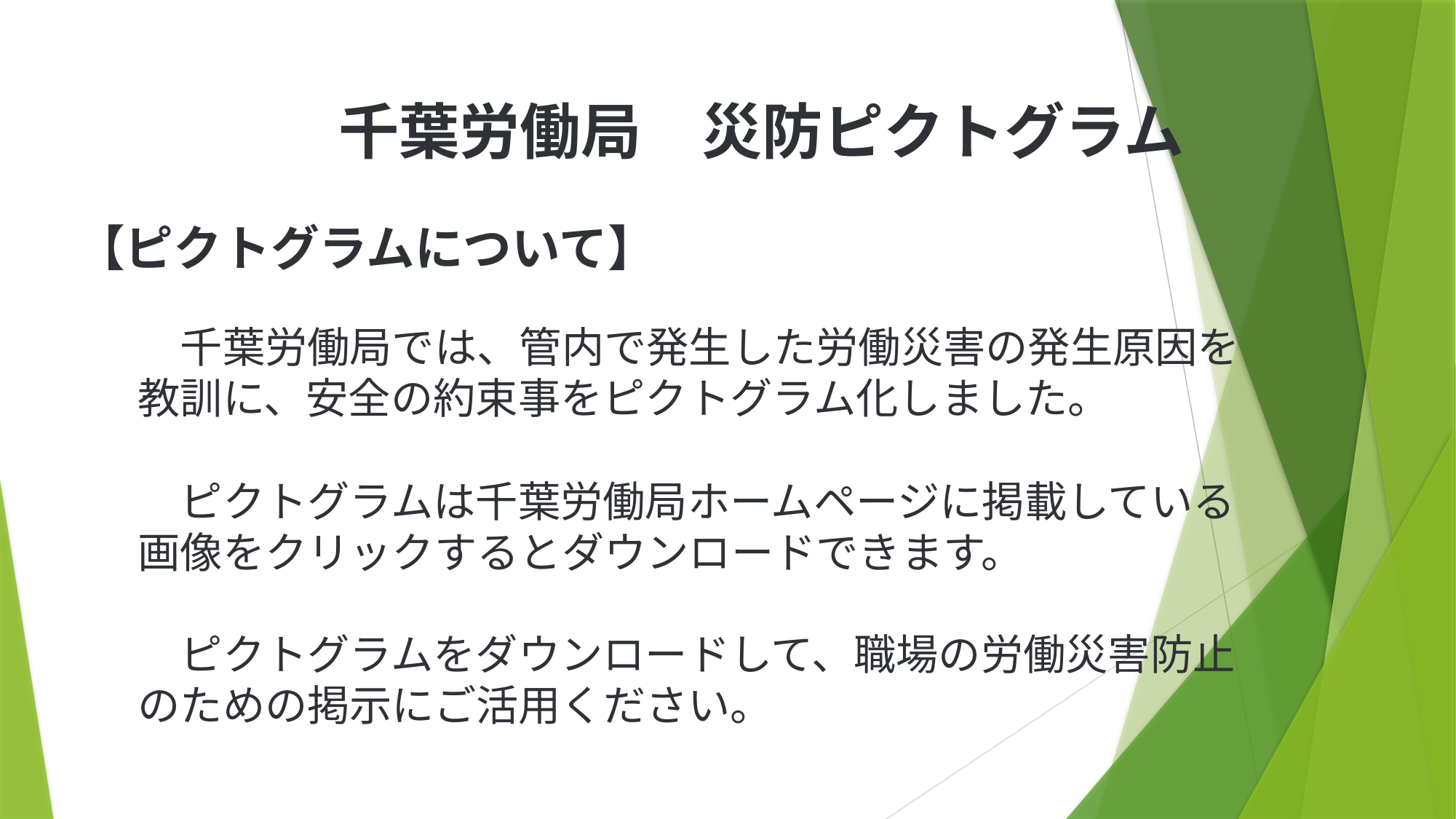

千葉労働局　災防ピクトグラム
【ピクトグラムについて】
　千葉労働局では、管内で発生した労働災害の発生原因を教訓に、安全の約束事をピクトグラム化しました。
　ピクトグラムは千葉労働局ホームページに掲載している画像をクリックするとダウンロードできます。
　ピクトグラムをダウンロードして、職場の労働災害防止のための掲示にご活用ください。